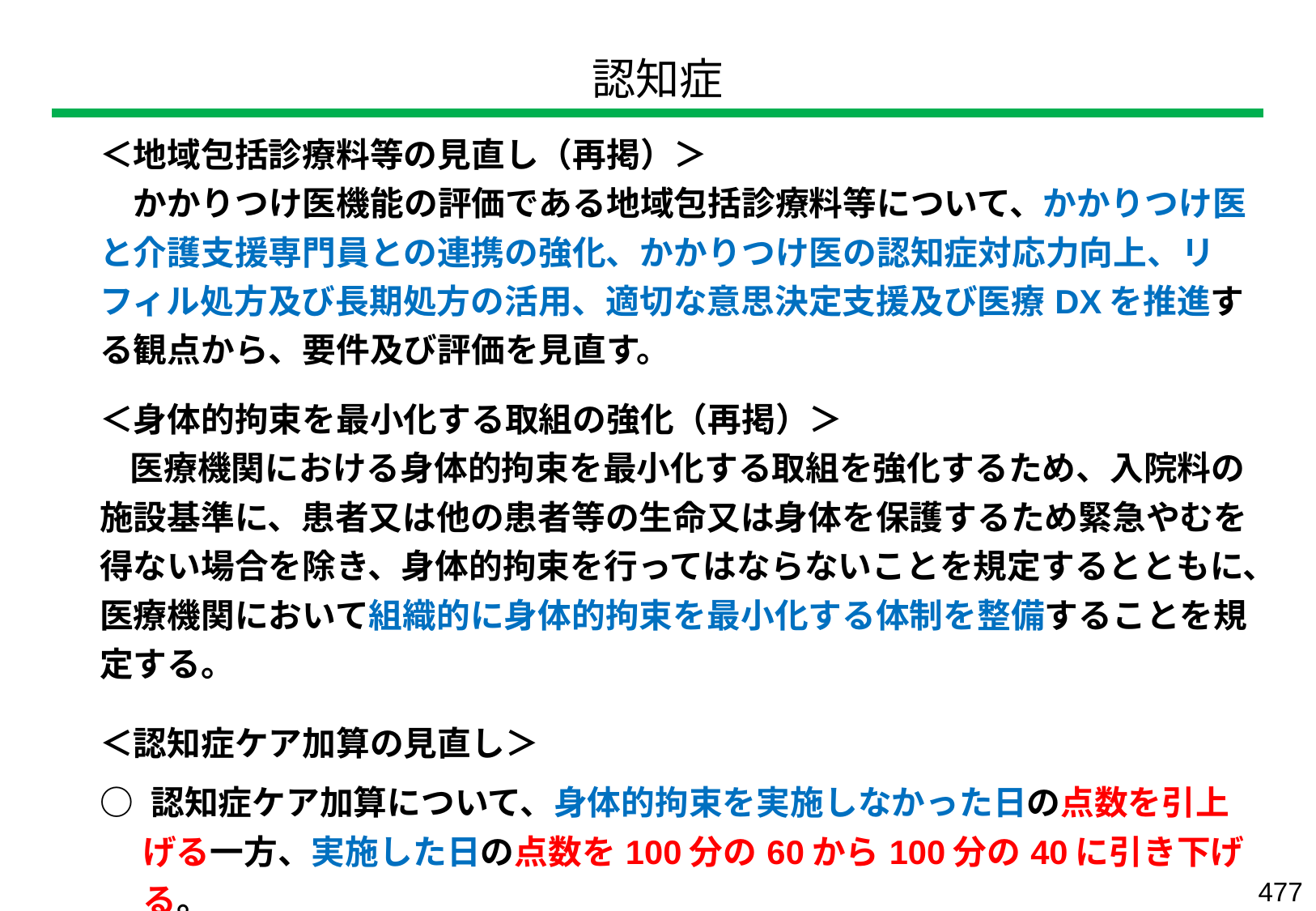

| 認知症 |
| --- |
| ＜地域包括診療料等の見直し（再掲）＞ 　かかりつけ医機能の評価である地域包括診療料等について、かかりつけ医と介護支援専門員との連携の強化、かかりつけ医の認知症対応力向上、リフィル処方及び長期処方の活用、適切な意思決定支援及び医療DXを推進する観点から、要件及び評価を見直す。 ＜身体的拘束を最小化する取組の強化（再掲）＞ 　医療機関における身体的拘束を最小化する取組を強化するため、入院料の施設基準に、患者又は他の患者等の生命又は身体を保護するため緊急やむを得ない場合を除き、身体的拘束を行ってはならないことを規定するとともに、医療機関において組織的に身体的拘束を最小化する体制を整備することを規定する。 ＜認知症ケア加算の見直し＞ ○ 認知症ケア加算について、身体的拘束を実施しなかった日の点数を引上げる一方、実施した日の点数を100分の60から100分の40に引き下げる。 ○ 認知症ケア加算で求めるアセスメント及び対応方策に、せん妄のリスク因子の確認及びせん妄対策を含めるとともに、認知症ケア加算を算定した場合はせん妄ハイリスク患者ケア加算の算定は不可とする。 |
| --- |
477